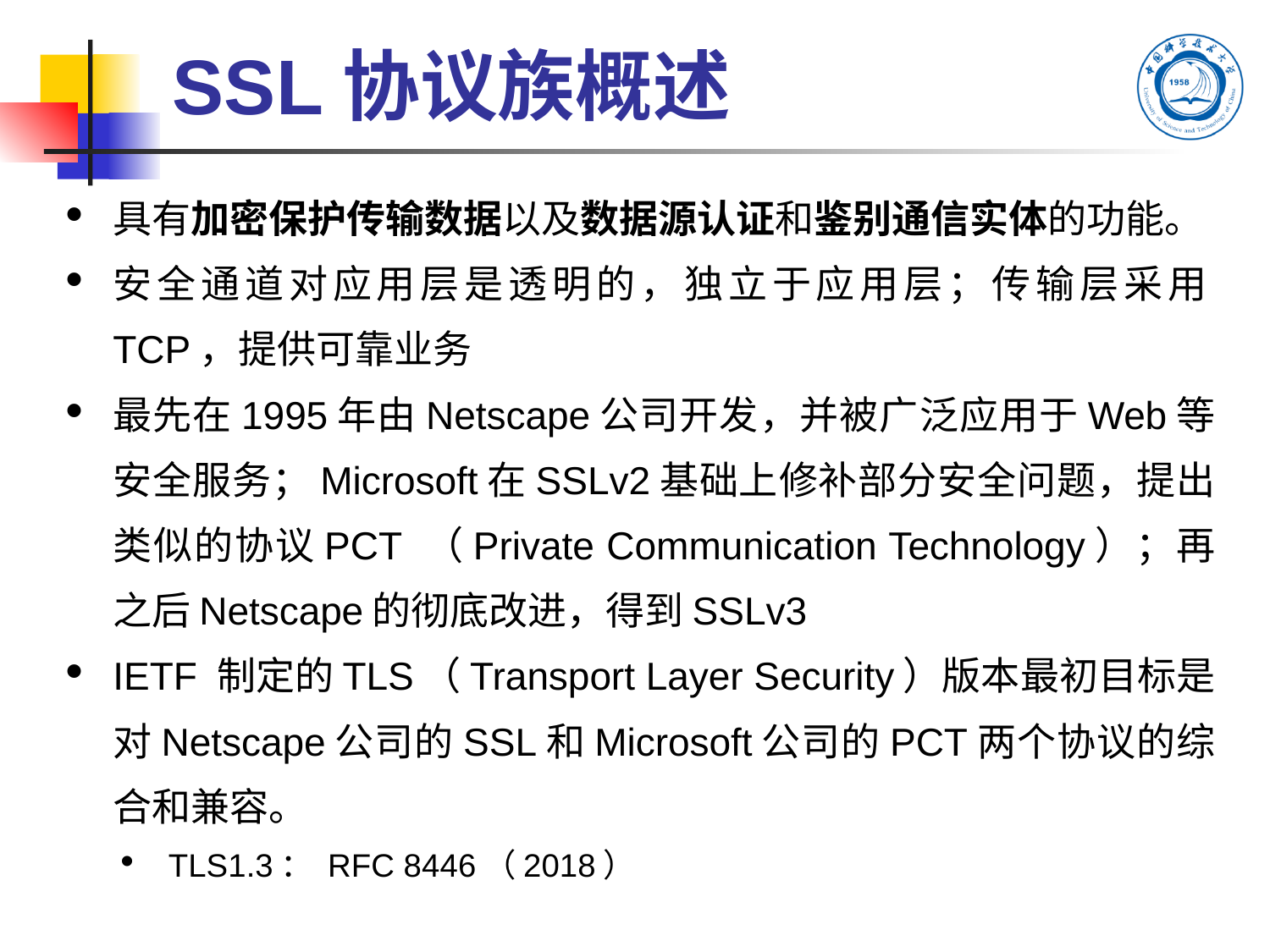

# SSL协议族概述
具有加密保护传输数据以及数据源认证和鉴别通信实体的功能。
安全通道对应用层是透明的，独立于应用层；传输层采用TCP，提供可靠业务
最先在1995年由Netscape公司开发，并被广泛应用于Web等安全服务；Microsoft在SSLv2基础上修补部分安全问题，提出类似的协议PCT （Private Communication Technology）；再之后Netscape的彻底改进，得到SSLv3
IETF 制定的TLS（Transport Layer Security）版本最初目标是对Netscape公司的SSL和Microsoft公司的PCT两个协议的综合和兼容。
TLS1.3： RFC 8446（2018）